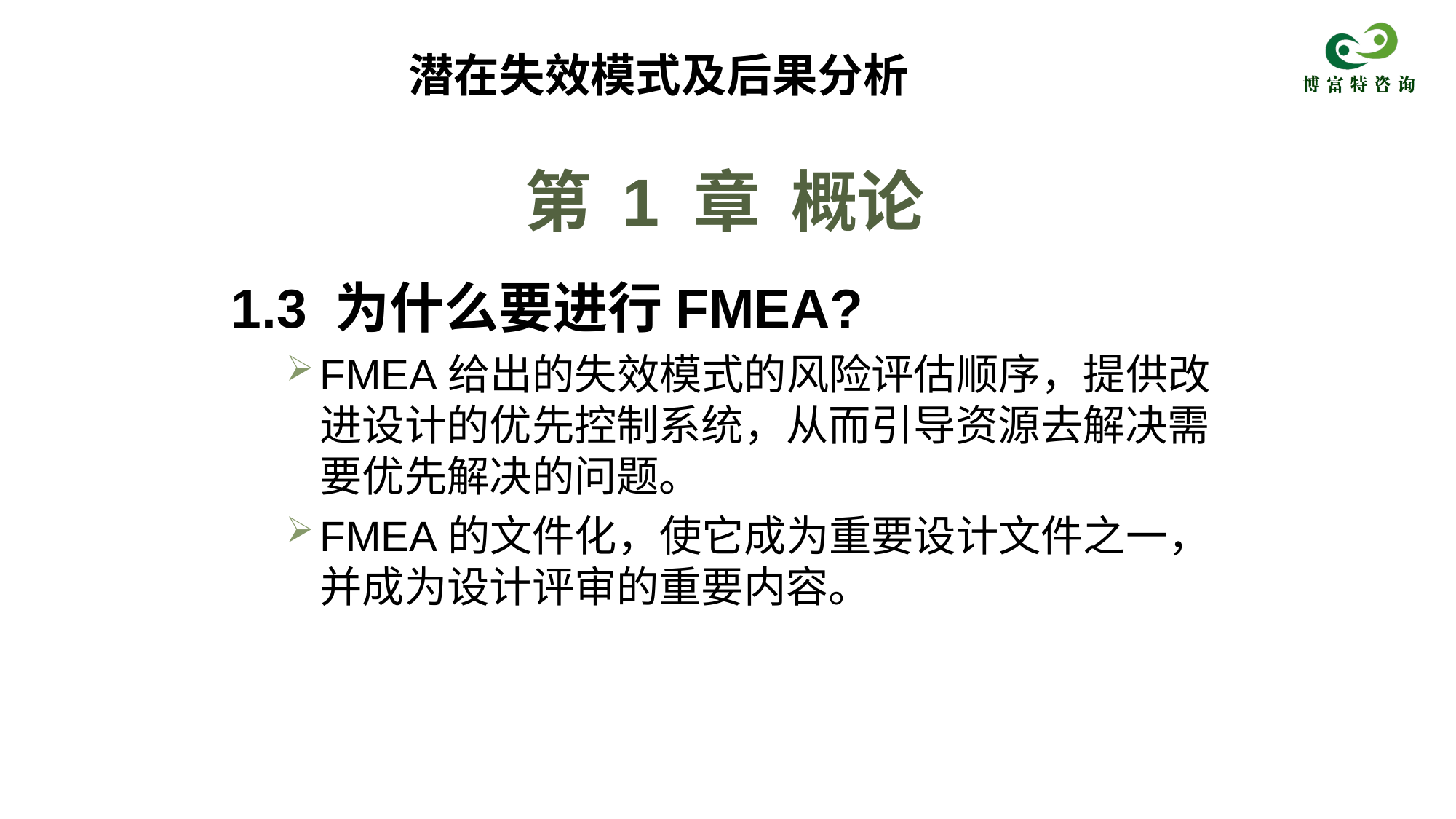

潜在失效模式及后果分析
# 第 1 章  概论
1.3 为什么要进行FMEA?
FMEA给出的失效模式的风险评估顺序，提供改进设计的优先控制系统，从而引导资源去解决需要优先解决的问题。
FMEA的文件化，使它成为重要设计文件之一，并成为设计评审的重要内容。

13